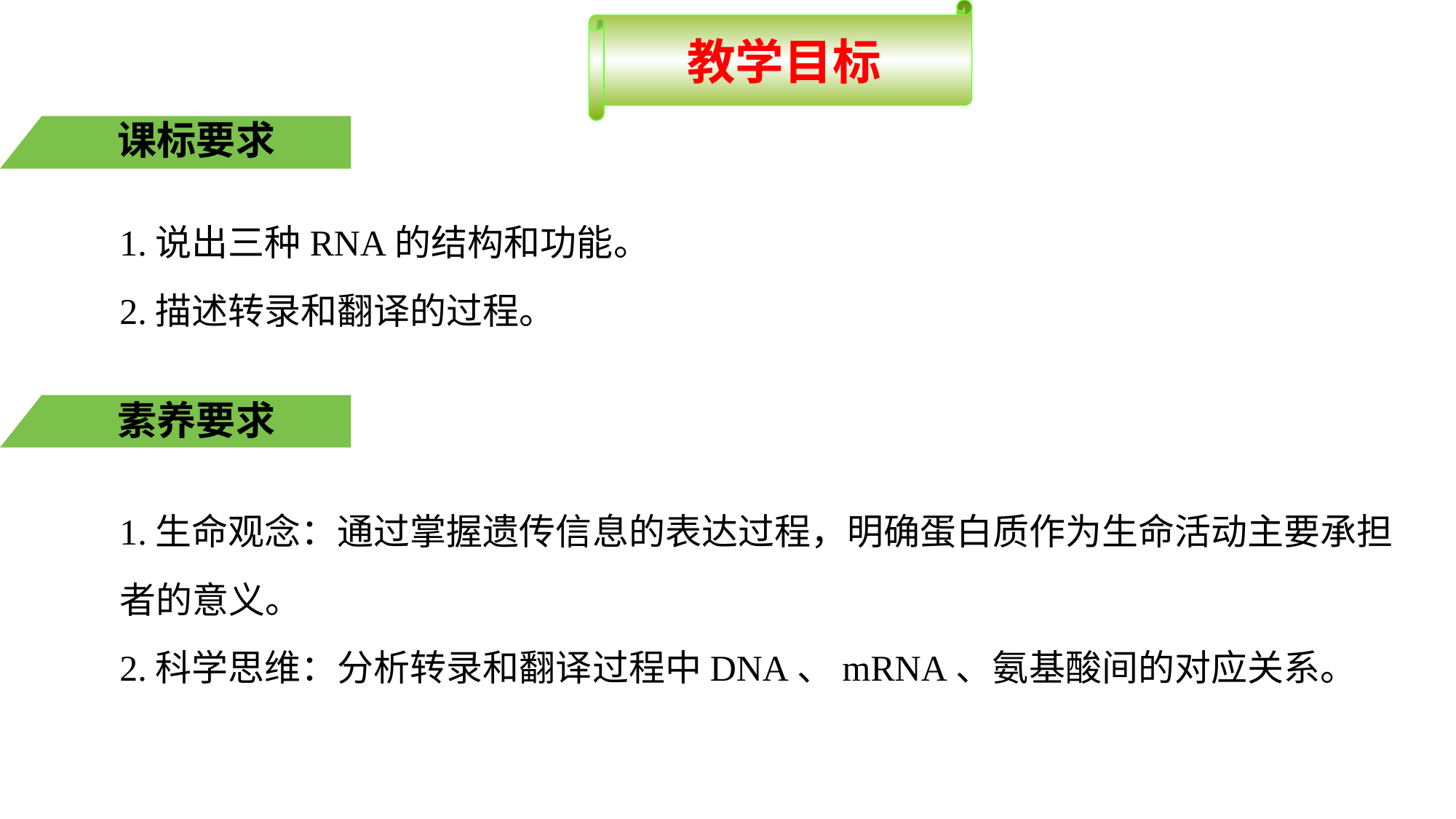

教学目标
课标要求

1.说出三种RNA的结构和功能。
2.描述转录和翻译的过程。

素养要求
1.生命观念：通过掌握遗传信息的表达过程，明确蛋白质作为生命活动主要承担者的意义。
2.科学思维：分析转录和翻译过程中DNA、mRNA、氨基酸间的对应关系。